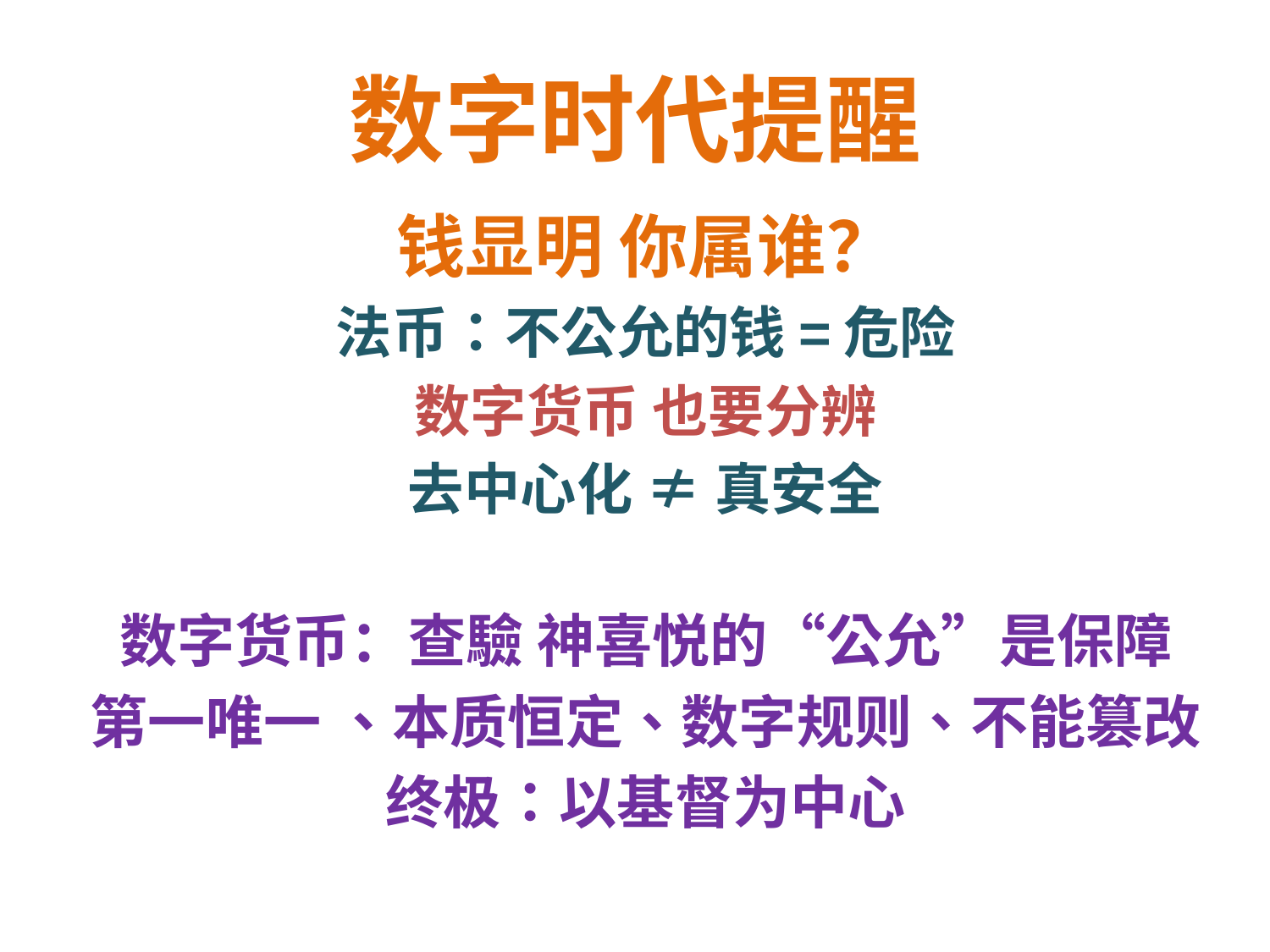

# 数字时代提醒
钱显明 你属谁？
法币：不公允的钱=危险
数字货币 也要分辨
去中心化 ≠ 真安全

数字货币：查驗 神喜悦的“公允”是保障
第一唯一 、本质恒定、数字规则、不能篡改
终极：以基督为中心